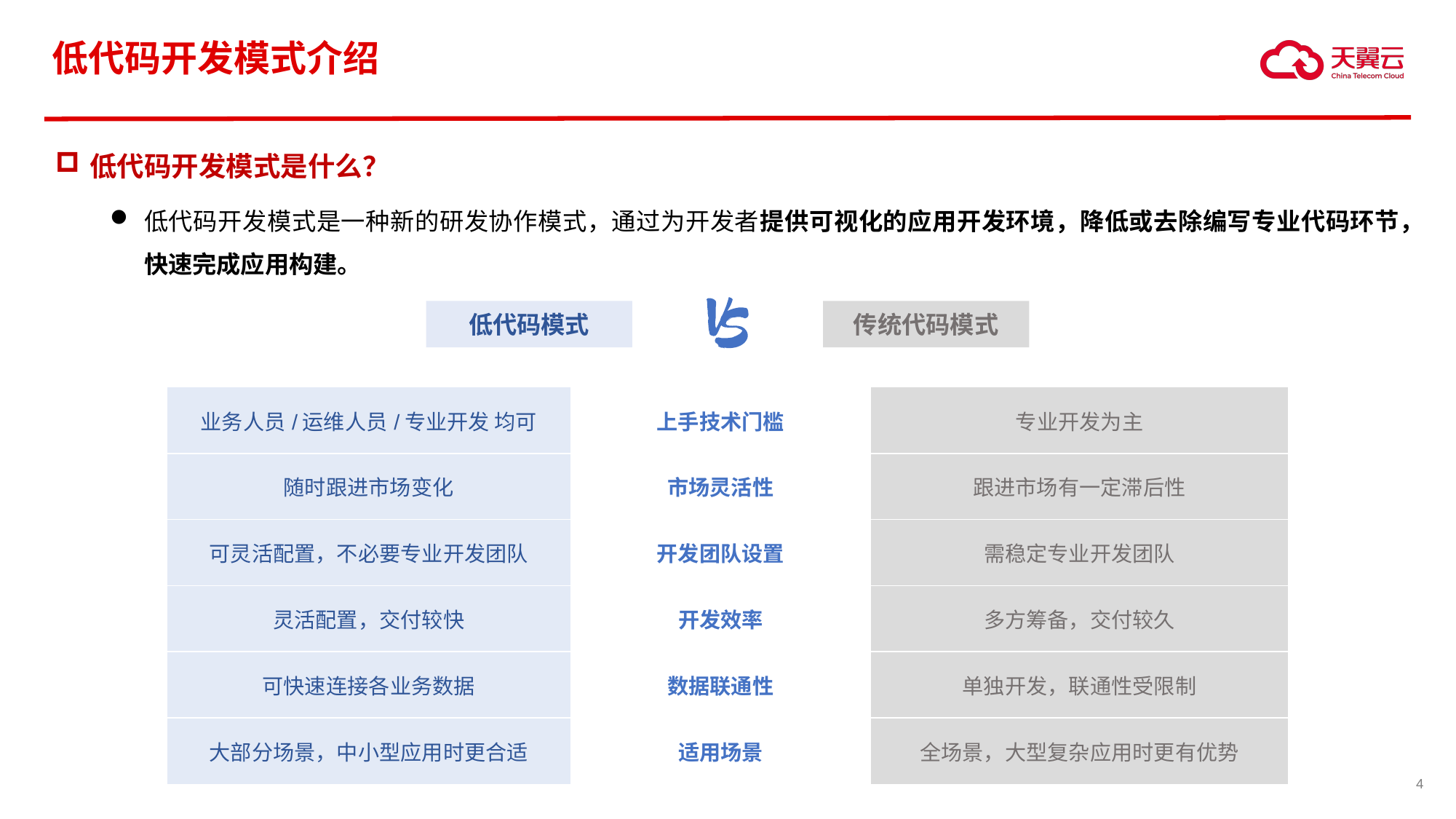

低代码开发模式介绍
低代码开发模式是什么？
低代码开发模式是一种新的研发协作模式，通过为开发者提供可视化的应用开发环境，降低或去除编写专业代码环节，快速完成应用构建。

低代码模式
传统代码模式
| 业务人员/运维人员/专业开发 均可 | 上手技术门槛 | 专业开发为主 |
| --- | --- | --- |
| 随时跟进市场变化 | 市场灵活性 | 跟进市场有一定滞后性 |
| 可灵活配置，不必要专业开发团队 | 开发团队设置 | 需稳定专业开发团队 |
| 灵活配置，交付较快 | 开发效率 | 多方筹备，交付较久 |
| 可快速连接各业务数据 | 数据联通性 | 单独开发，联通性受限制 |
| 大部分场景，中小型应用时更合适 | 适用场景 | 全场景，大型复杂应用时更有优势 |